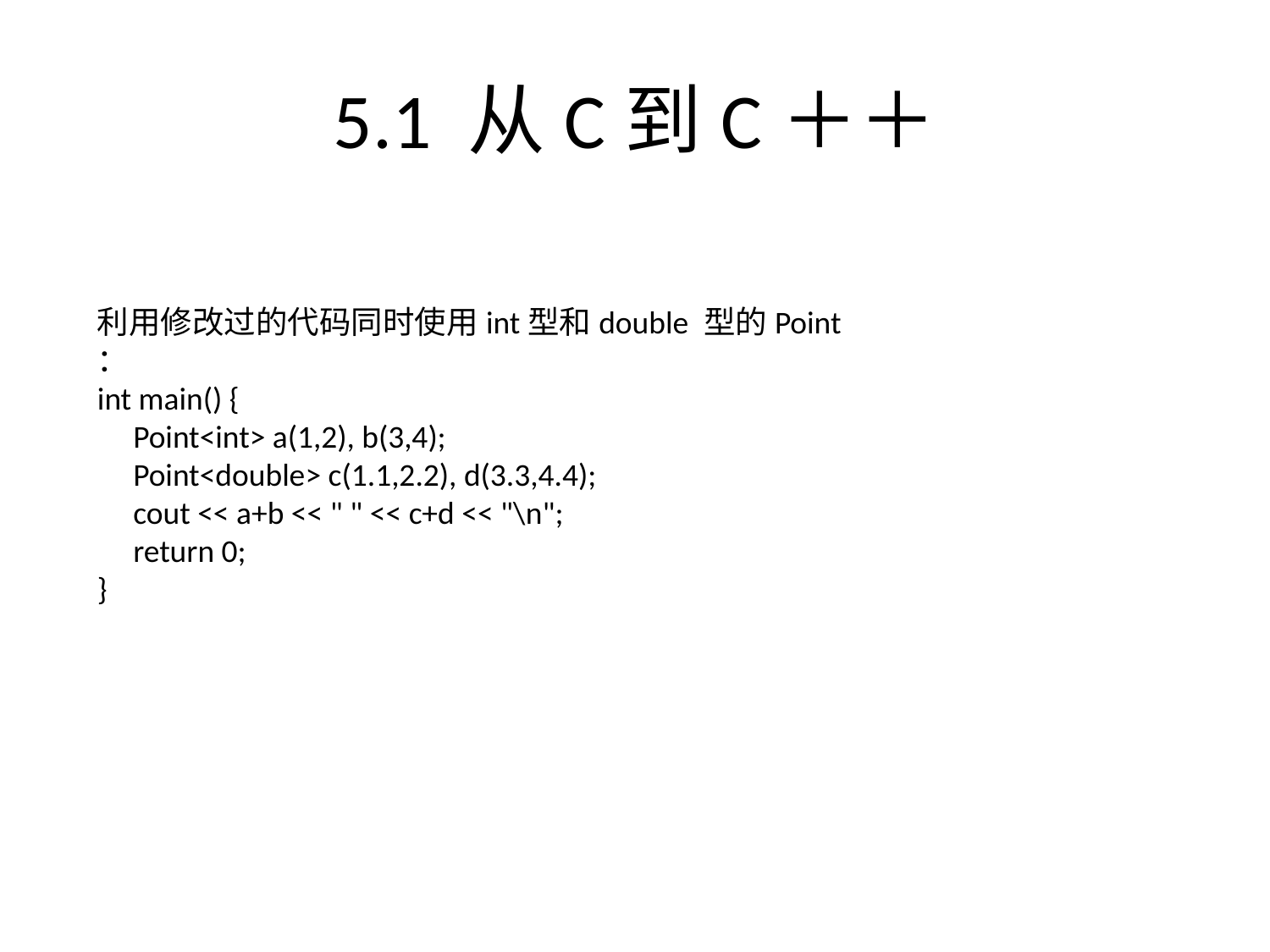

# 5.1 从C到C＋＋
利用修改过的代码同时使用int型和double 型的Point ：
int main() {
     Point<int> a(1,2), b(3,4);
     Point<double> c(1.1,2.2), d(3.3,4.4);
     cout << a+b << " " << c+d << "\n";
     return 0;
}